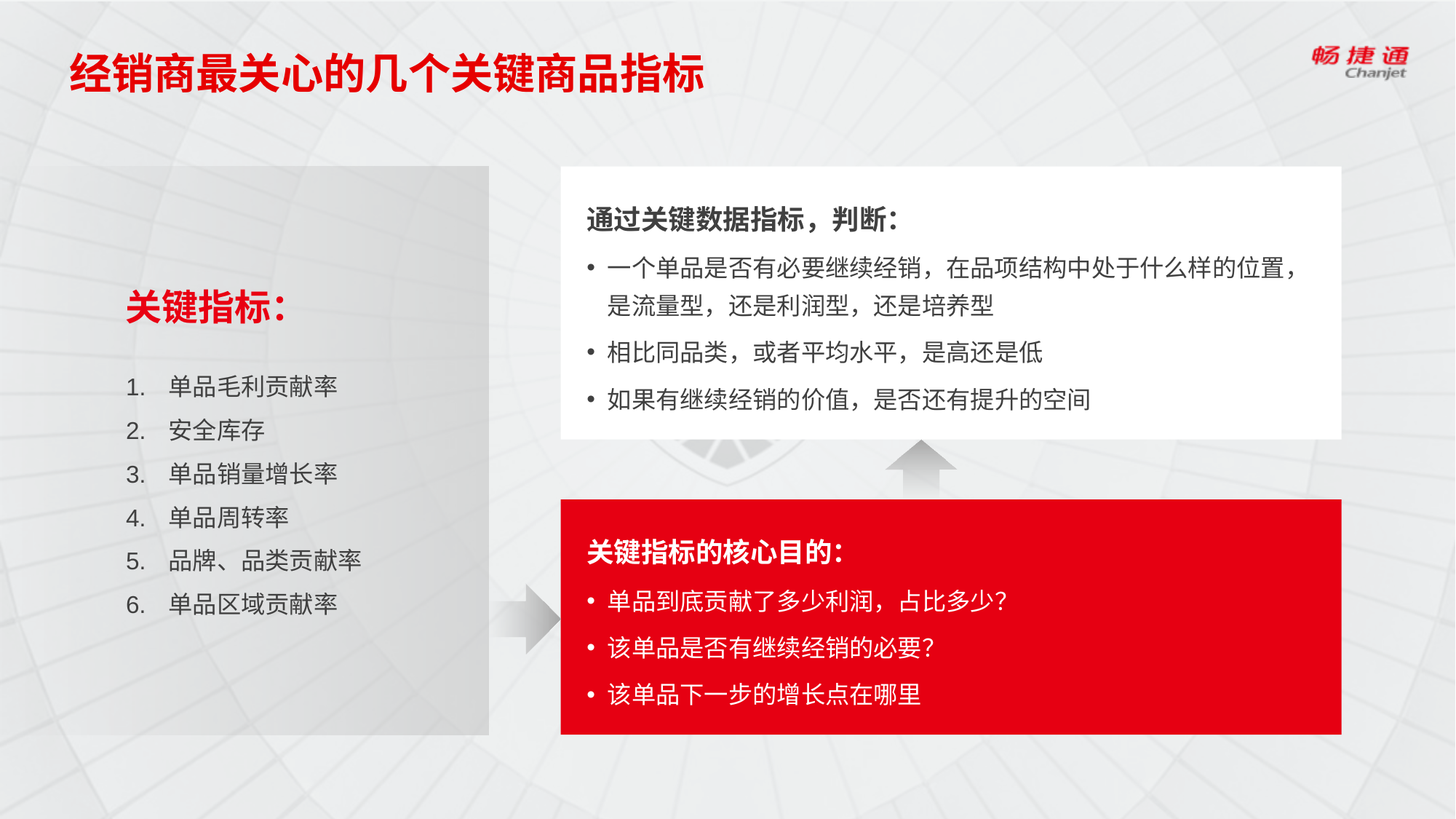

# 经销商最关心的几个关键商品指标

通过关键数据指标，判断：
一个单品是否有必要继续经销，在品项结构中处于什么样的位置，是流量型，还是利润型，还是培养型
相比同品类，或者平均水平，是高还是低
如果有继续经销的价值，是否还有提升的空间
关键指标：
单品毛利贡献率
安全库存
单品销量增长率
单品周转率
品牌、品类贡献率
单品区域贡献率

关键指标的核心目的：
单品到底贡献了多少利润，占比多少？
该单品是否有继续经销的必要？
该单品下一步的增长点在哪里